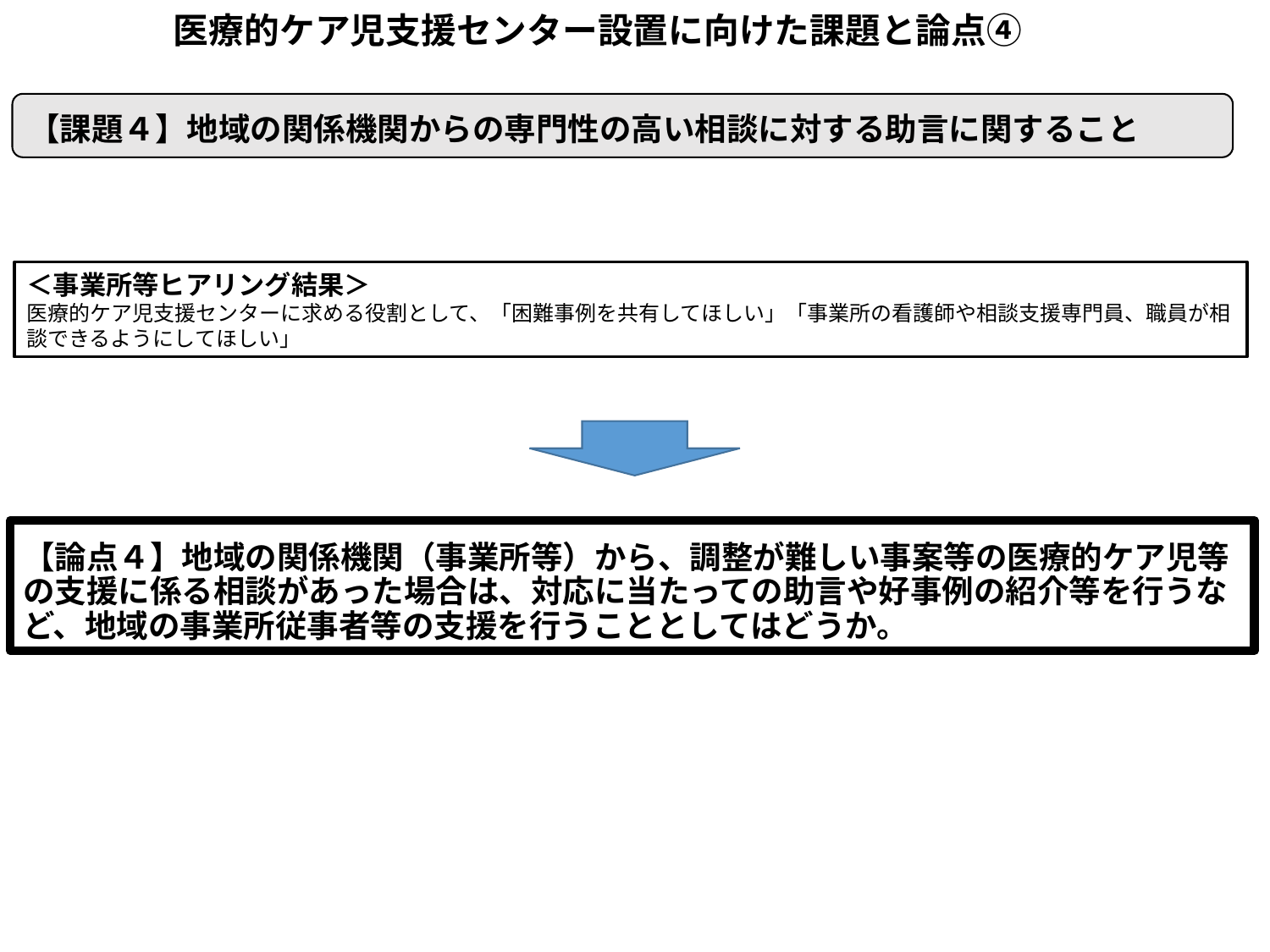

医療的ケア児支援センター設置に向けた課題と論点④
【課題４】地域の関係機関からの専門性の高い相談に対する助言に関すること
＜事業所等ヒアリング結果＞
医療的ケア児支援センターに求める役割として、「困難事例を共有してほしい」「事業所の看護師や相談支援専門員、職員が相談できるようにしてほしい」

【論点４】地域の関係機関（事業所等）から、調整が難しい事案等の医療的ケア児等の支援に係る相談があった場合は、対応に当たっての助言や好事例の紹介等を行うなど、地域の事業所従事者等の支援を行うこととしてはどうか。